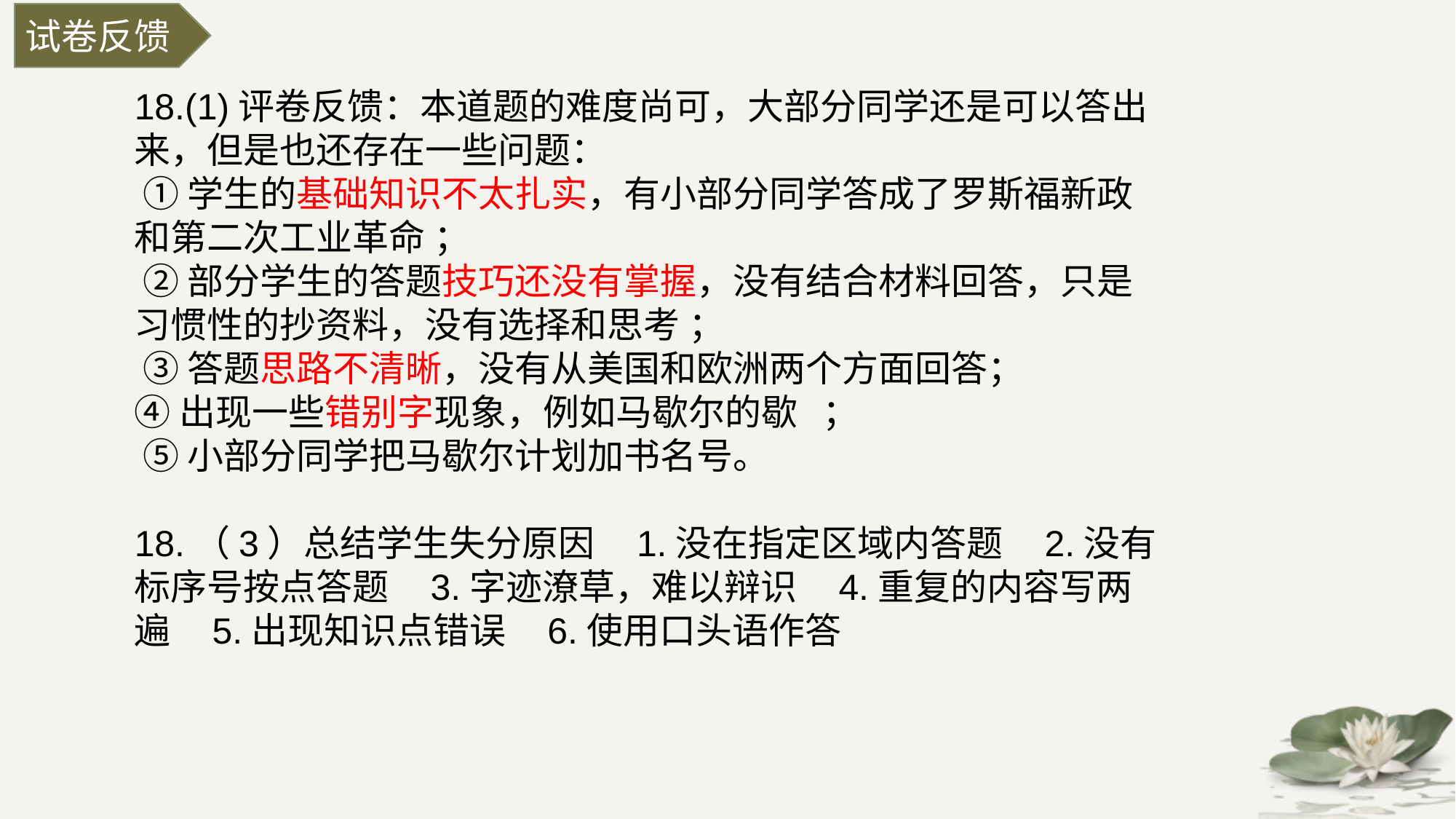

试卷反馈
18.(1)评卷反馈：本道题的难度尚可，大部分同学还是可以答出来，但是也还存在一些问题：
 ①学生的基础知识不太扎实，有小部分同学答成了罗斯福新政和第二次工业革命 ；
 ②部分学生的答题技巧还没有掌握，没有结合材料回答，只是习惯性的抄资料，没有选择和思考 ；
 ③答题思路不清晰，没有从美国和欧洲两个方面回答；
④出现一些错别字现象，例如马歇尔的歇   ；
 ⑤小部分同学把马歇尔计划加书名号。
18.（3）总结学生失分原因    1.没在指定区域内答题    2.没有标序号按点答题    3.字迹潦草，难以辩识    4.重复的内容写两遍    5.出现知识点错误    6.使用口头语作答